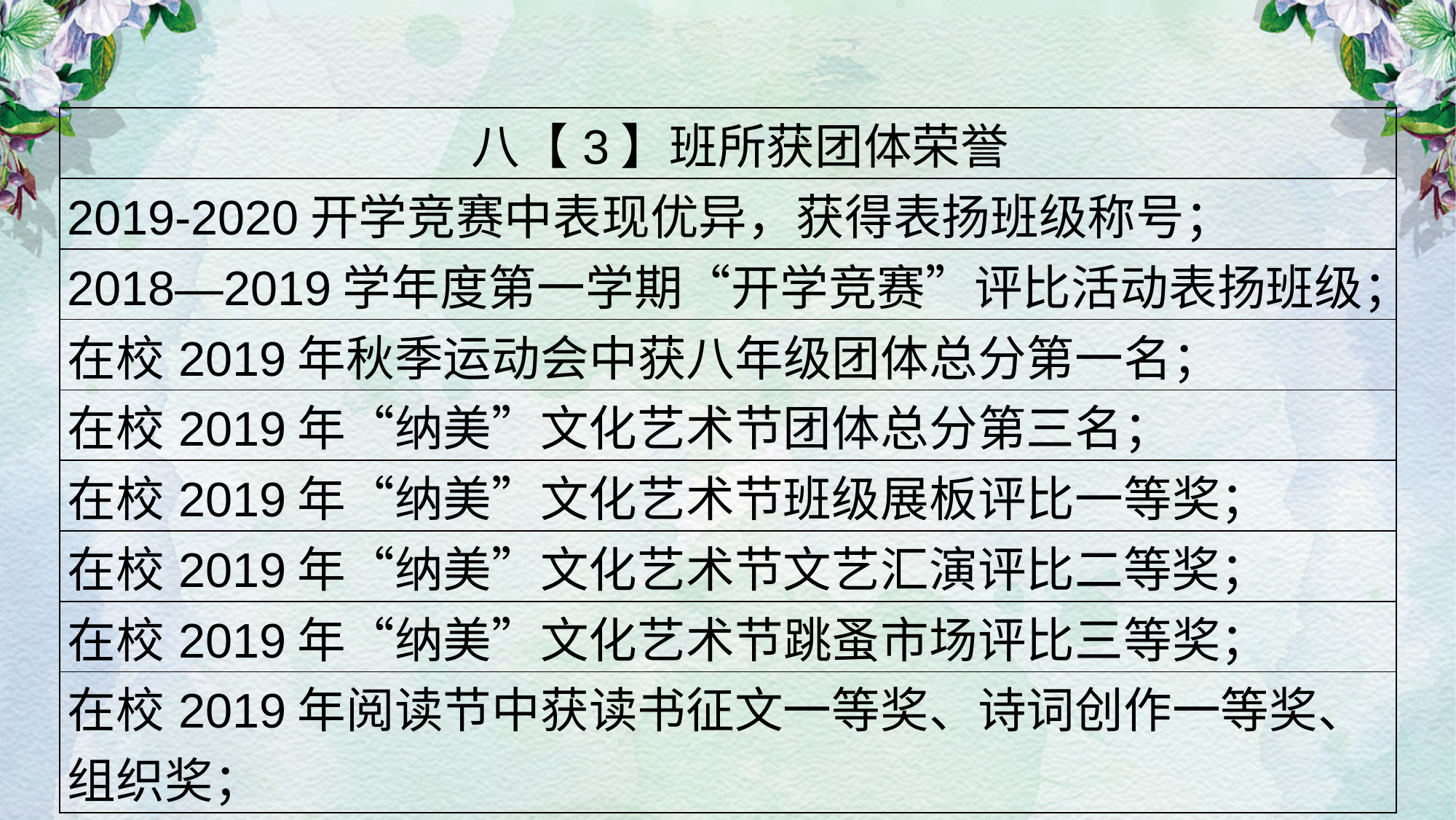

| 八【3】班所获团体荣誉 |
| --- |
| 2019-2020开学竞赛中表现优异，获得表扬班级称号； |
| 2018—2019学年度第一学期“开学竞赛”评比活动表扬班级； |
| 在校2019年秋季运动会中获八年级团体总分第一名； |
| 在校2019年“纳美”文化艺术节团体总分第三名； |
| 在校2019年“纳美”文化艺术节班级展板评比一等奖； |
| 在校2019年“纳美”文化艺术节文艺汇演评比二等奖； |
| 在校2019年“纳美”文化艺术节跳蚤市场评比三等奖； |
| 在校2019年阅读节中获读书征文一等奖、诗词创作一等奖、 组织奖； |